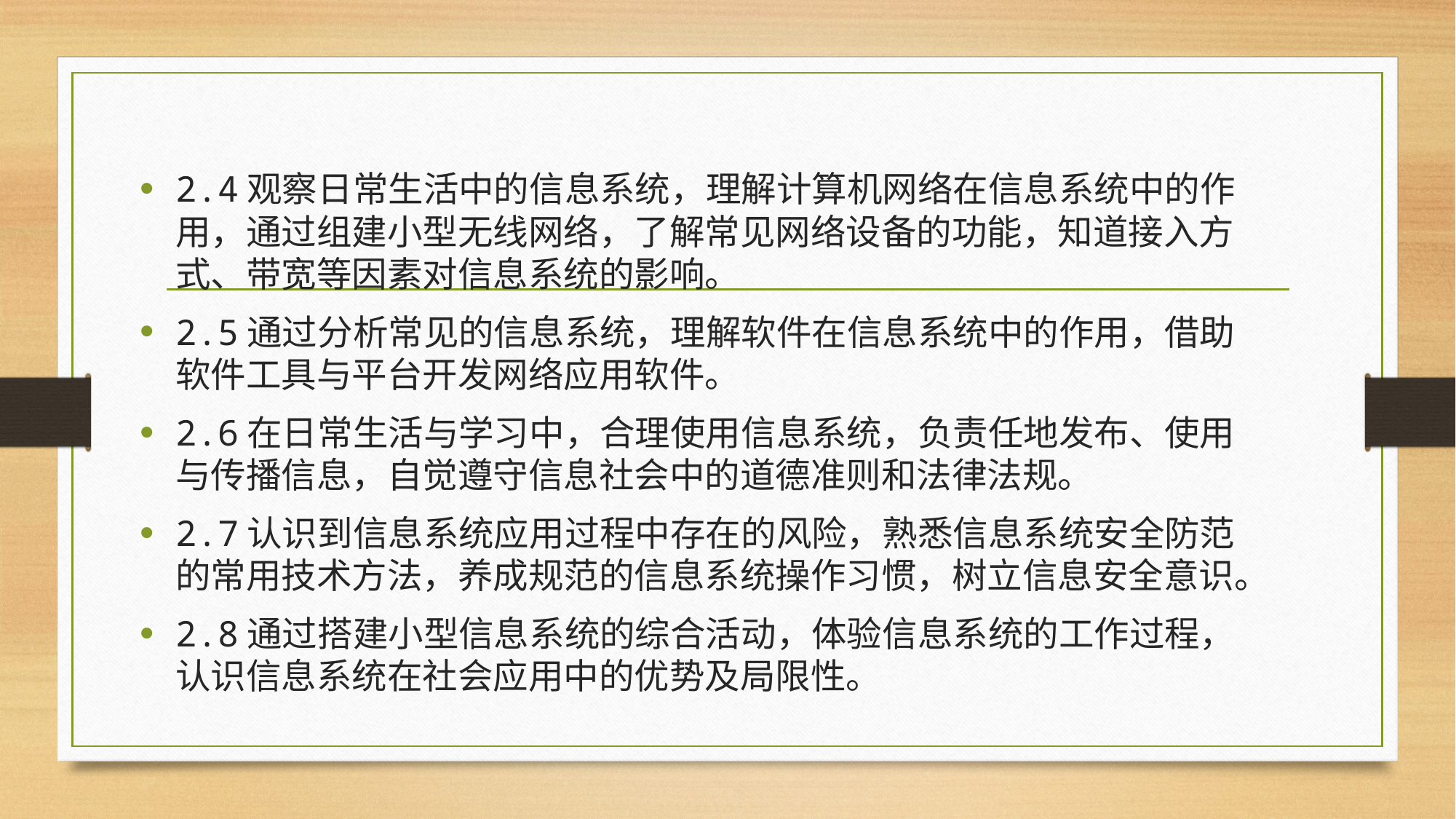

2.4观察日常生活中的信息系统，理解计算机网络在信息系统中的作用，通过组建小型无线网络，了解常见网络设备的功能，知道接入方式、带宽等因素对信息系统的影响。
2.5通过分析常见的信息系统，理解软件在信息系统中的作用，借助软件工具与平台开发网络应用软件。
2.6在日常生活与学习中，合理使用信息系统，负责任地发布、使用与传播信息，自觉遵守信息社会中的道德准则和法律法规。
2.7认识到信息系统应用过程中存在的风险，熟悉信息系统安全防范的常用技术方法，养成规范的信息系统操作习惯，树立信息安全意识。
2.8通过搭建小型信息系统的综合活动，体验信息系统的工作过程，认识信息系统在社会应用中的优势及局限性。